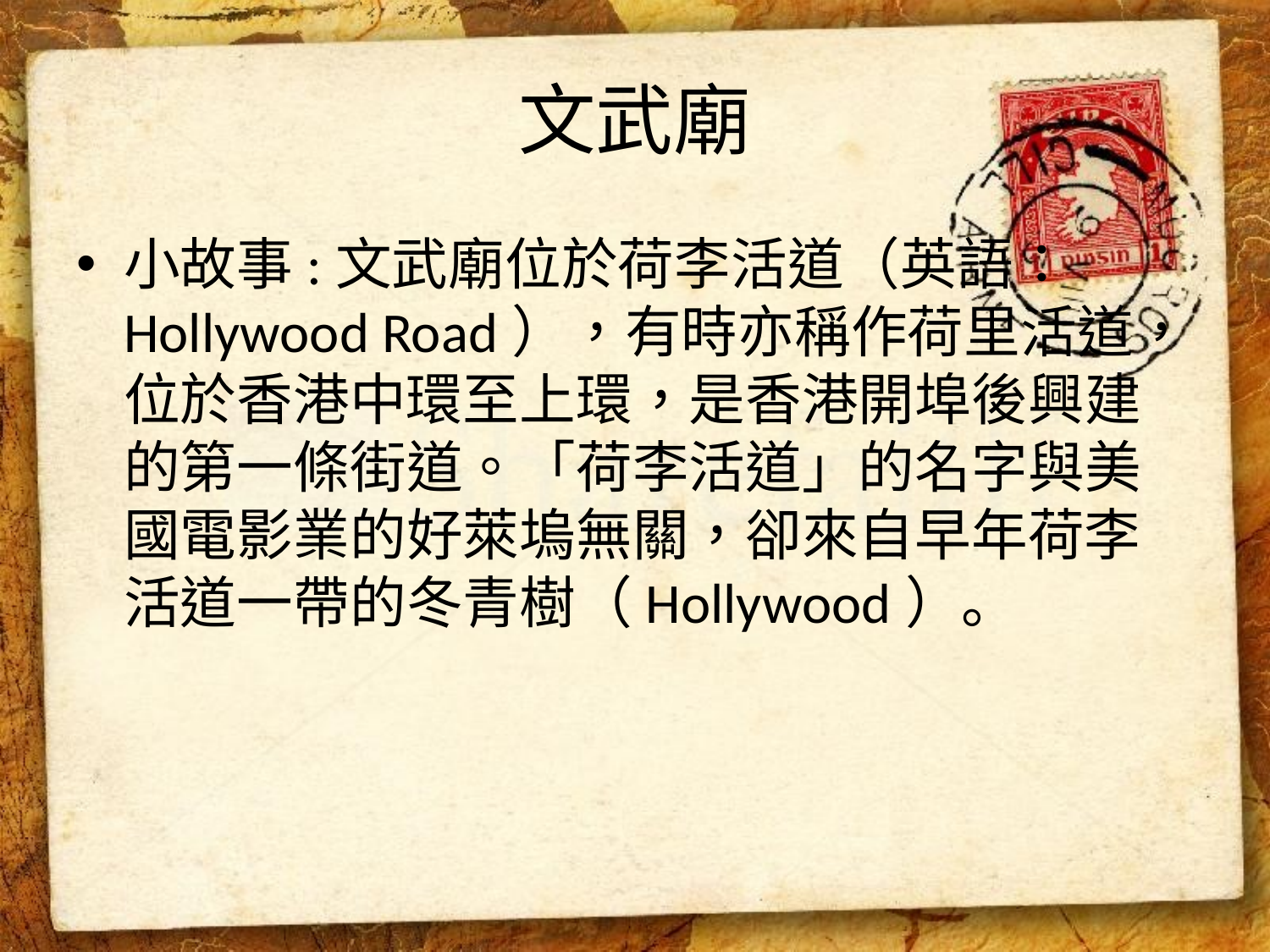

# 文武廟
小故事:文武廟位於荷李活道（英語：Hollywood Road），有時亦稱作荷里活道，位於香港中環至上環，是香港開埠後興建的第一條街道。「荷李活道」的名字與美國電影業的好萊塢無關，卻來自早年荷李活道一帶的冬青樹（Hollywood）。